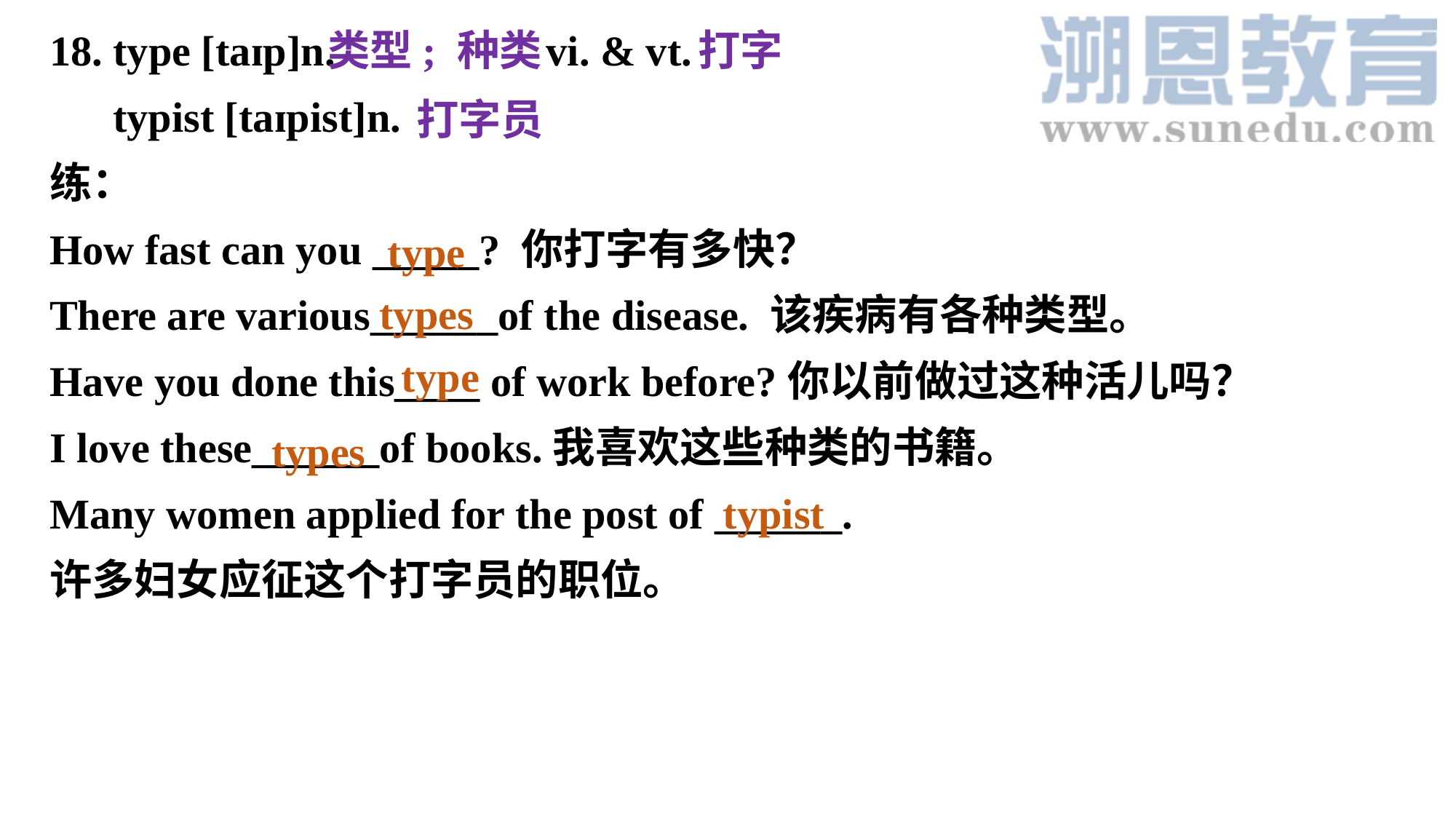

类型; 种类
打字
18. type [taɪp]n.                    vi. & vt.
      typist [taɪpist]n.
练：
How fast can you _____? 你打字有多快？
There are various______of the disease. 该疾病有各种类型。
Have you done this____ of work before?你以前做过这种活儿吗？
I love these______of books.我喜欢这些种类的书籍。
Many women applied for the post of ______.
许多妇女应征这个打字员的职位。
打字员
type
types
type
types
typist